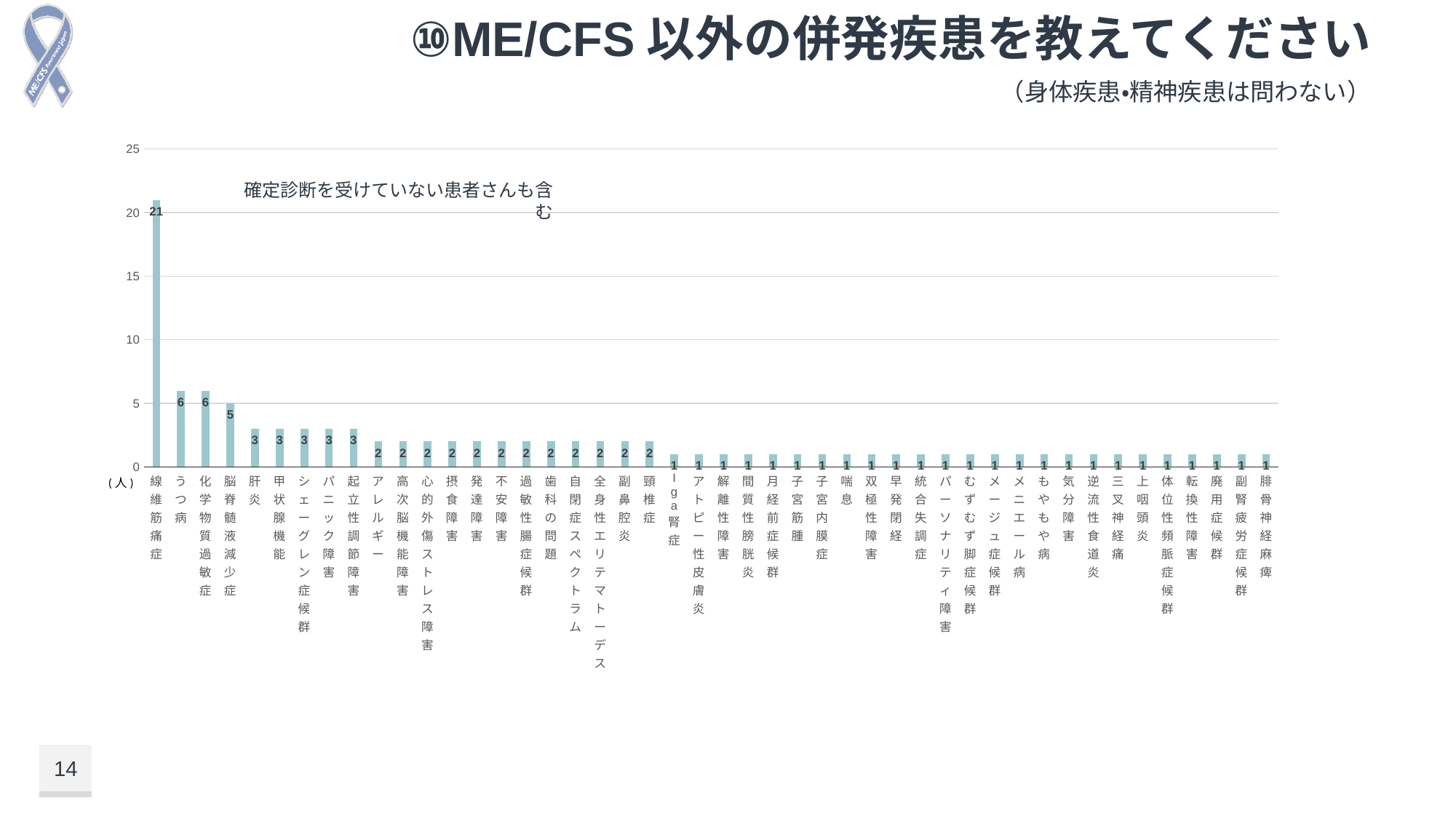

# ⑩ME/CFS以外の併発疾患を教えてください
（身体疾患・精神疾患は問わない）

### Chart

| Category | 列1 |
|---|---|
| 線維筋痛症 | 21.0 |
| うつ病 | 6.0 |
| 化学物質過敏症 | 6.0 |
| 脳脊髄液減少症 | 5.0 |
| 肝炎 | 3.0 |
| 甲状腺機能 | 3.0 |
| シェーグレン症候群 | 3.0 |
| パニック障害 | 3.0 |
| 起立性調節障害 | 3.0 |
| アレルギー | 2.0 |
| 高次脳機能障害 | 2.0 |
| 心的外傷ストレス障害 | 2.0 |
| 摂食障害 | 2.0 |
| 発達障害 | 2.0 |
| 不安障害 | 2.0 |
| 過敏性腸症候群 | 2.0 |
| 歯科の問題 | 2.0 |
| 自閉症スペクトラム | 2.0 |
| 全身性エリテマトーデス | 2.0 |
| 副鼻腔炎 | 2.0 |
| 頸椎症 | 2.0 |
| Iga腎症 | 1.0 |
| アトピー性皮膚炎 | 1.0 |
| 解離性障害 | 1.0 |
| 間質性膀胱炎 | 1.0 |
| 月経前症候群 | 1.0 |
| 子宮筋腫 | 1.0 |
| 子宮内膜症 | 1.0 |
| 喘息 | 1.0 |
| 双極性障害 | 1.0 |
| 早発閉経 | 1.0 |
| 統合失調症 | 1.0 |
| パーソナリティ障害 | 1.0 |
| むずむず脚症候群 | 1.0 |
| メージュ症候群 | 1.0 |
| メニエール病 | 1.0 |
| もやもや病 | 1.0 |
| 気分障害 | 1.0 |
| 逆流性食道炎 | 1.0 |
| 三叉神経痛 | 1.0 |
| 上咽頭炎 | 1.0 |
| 体位性頻脈症候群 | 1.0 |
| 転換性障害 | 1.0 |
| 廃用症候群 | 1.0 |
| 副腎疲労症候群 | 1.0 |
| 腓骨神経麻痺 | 1.0 |
確定診断を受けていない患者さんも含む
(人)
14